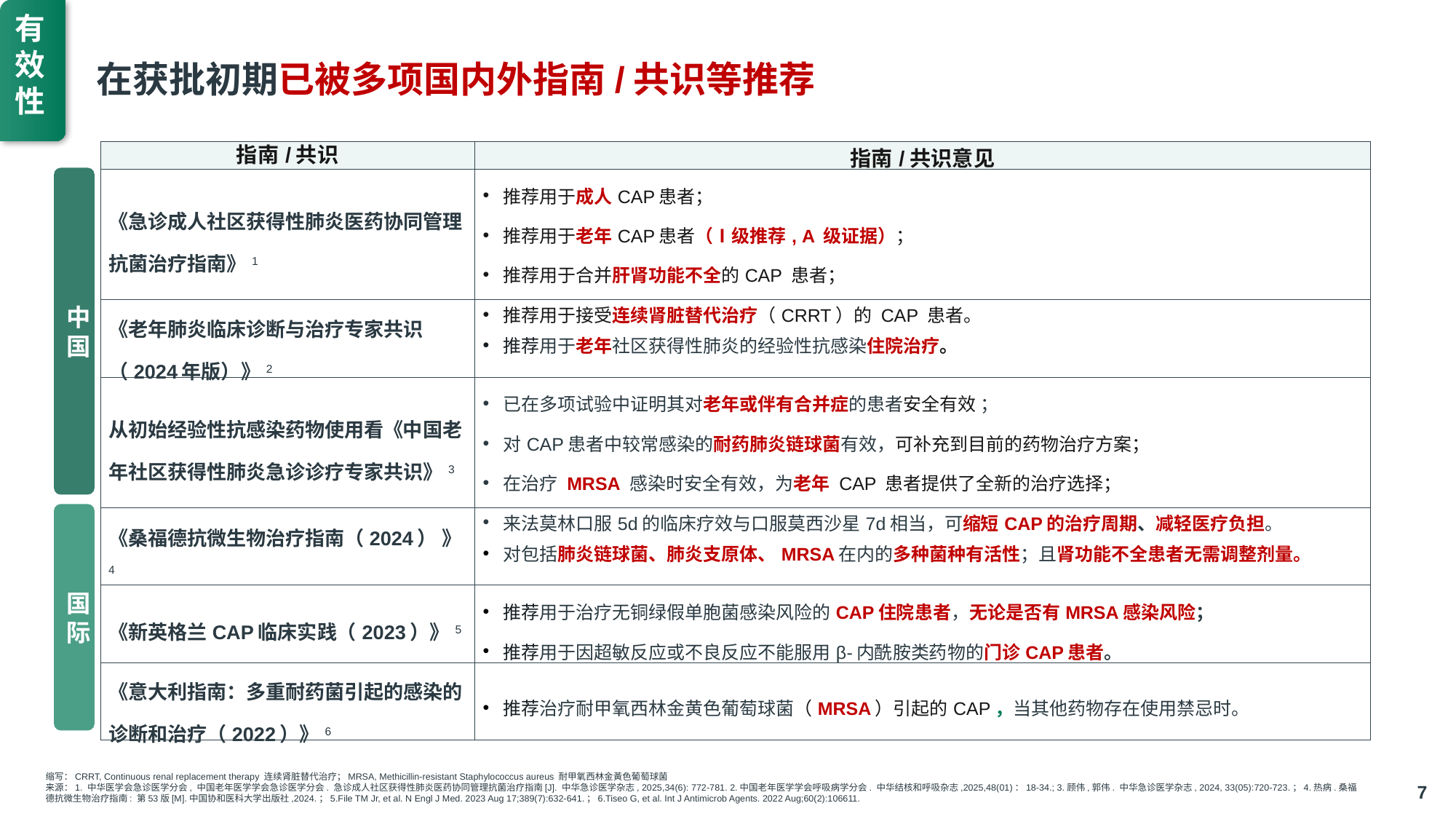

有效性
# 在获批初期已被多项国内外指南/共识等推荐
| 指南/共识 | 指南/共识意见 |
| --- | --- |
| 《急诊成人社区获得性肺炎医药协同管理抗菌治疗指南》1 | 推荐用于成人CAP患者； 推荐用于老年CAP患者（Ⅰ级推荐, A 级证据）； 推荐用于合并肝肾功能不全的CAP 患者； 推荐用于接受连续肾脏替代治疗（CRRT）的 CAP 患者。 |
| 《老年肺炎临床诊断与治疗专家共识 （2024年版）》2 | 推荐用于老年社区获得性肺炎的经验性抗感染住院治疗。 |
| 从初始经验性抗感染药物使用看《中国老年社区获得性肺炎急诊诊疗专家共识》3 | 已在多项试验中证明其对老年或伴有合并症的患者安全有效 ； 对CAP患者中较常感染的耐药肺炎链球菌有效，可补充到目前的药物治疗方案； 在治疗 MRSA 感染时安全有效，为老年 CAP 患者提供了全新的治疗选择； 来法莫林口服5d的临床疗效与口服莫西沙星7d相当，可缩短CAP的治疗周期、减轻医疗负担。 |
| 《桑福德抗微生物治疗指南（2024） 》4 | 对包括肺炎链球菌、肺炎支原体、MRSA在内的多种菌种有活性；且肾功能不全患者无需调整剂量。 |
| 《新英格兰CAP临床实践（2023）》5 | 推荐用于治疗无铜绿假单胞菌感染风险的CAP住院患者，无论是否有MRSA感染风险； 推荐用于因超敏反应或不良反应不能服用β-内酰胺类药物的门诊CAP患者。 |
| 《意大利指南：多重耐药菌引起的感染的诊断和治疗（2022）》6 | 推荐治疗耐甲氧西林金黄色葡萄球菌（MRSA）引起的CAP，当其他药物存在使用禁忌时。 |
中国
国际
缩写：CRRT, Continuous renal replacement therapy 连续肾脏替代治疗；MRSA, Methicillin-resistant Staphylococcus aureus 耐甲氧西林金黃色葡萄球菌
来源：1. 中华医学会急诊医学分会, 中国老年医学学会急诊医学分会. 急诊成人社区获得性肺炎医药协同管理抗菌治疗指南[J]. 中华急诊医学杂志, 2025,34(6): 772-781. 2.中国老年医学学会呼吸病学分会. 中华结核和呼吸杂志,2025,48(01)：18-34.; 3.顾伟,郭伟. 中华急诊医学杂志, 2024, 33(05):720-723.；4.热病.桑福德抗微生物治疗指南: 第53版[M].中国协和医科大学出版社,2024.；5.File TM Jr, et al. N Engl J Med. 2023 Aug 17;389(7):632-641.；6.Tiseo G, et al. Int J Antimicrob Agents. 2022 Aug;60(2):106611.
7